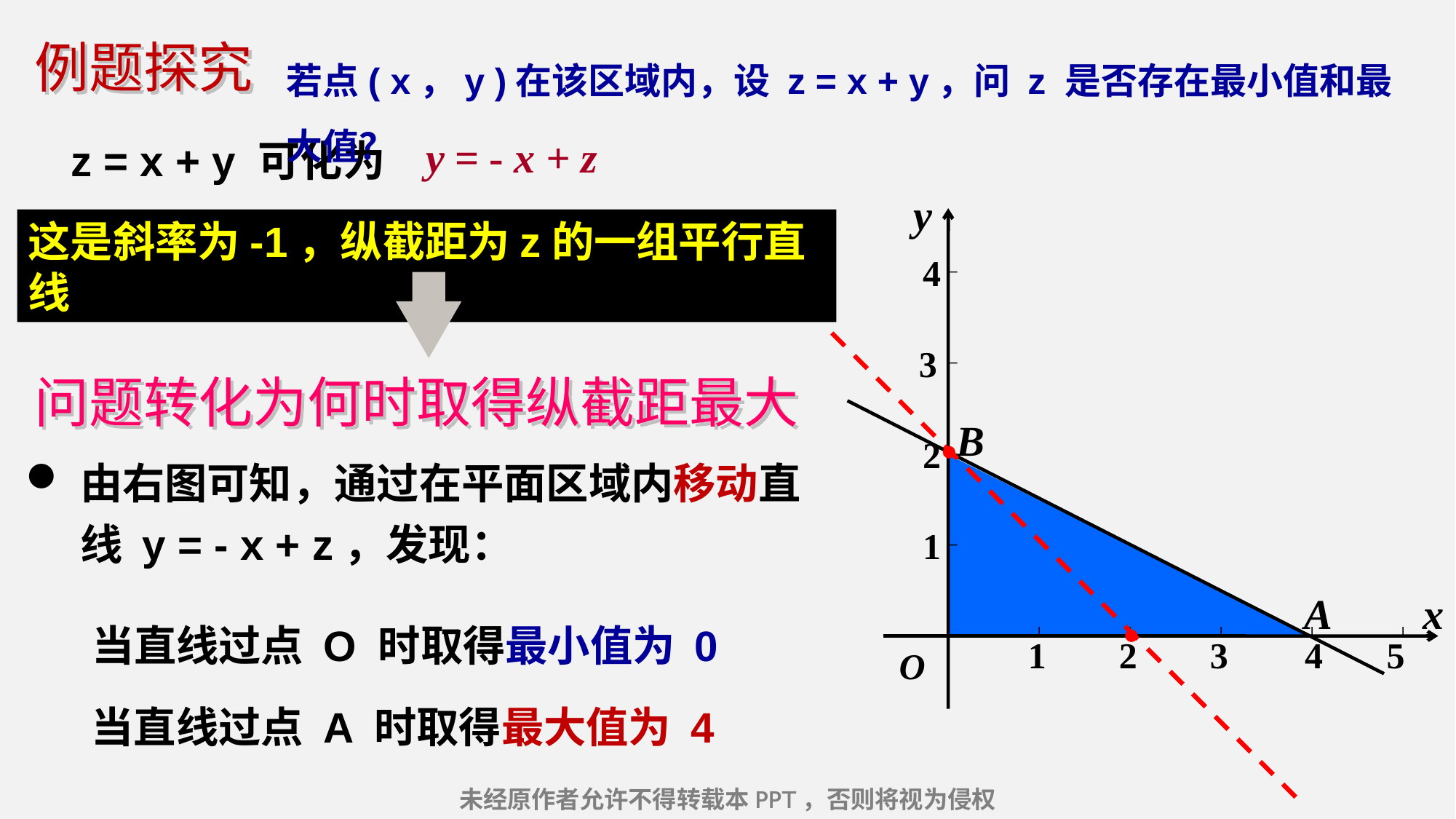

例题探究
若点( x，y )在该区域内，设 z = x + y，问 z 是否存在最小值和最大值？
y = - x + z
z = x + y 可化为
y

4

3

B
2

1

A
x
1

2

3

4

5

O
这是斜率为-1，纵截距为z的一组平行直线

问题转化为何时取得纵截距最大
由右图可知，通过在平面区域内移动直线 y = - x + z，发现：

当直线过点 O 时取得最小值为 0

当直线过点 A 时取得最大值为 4